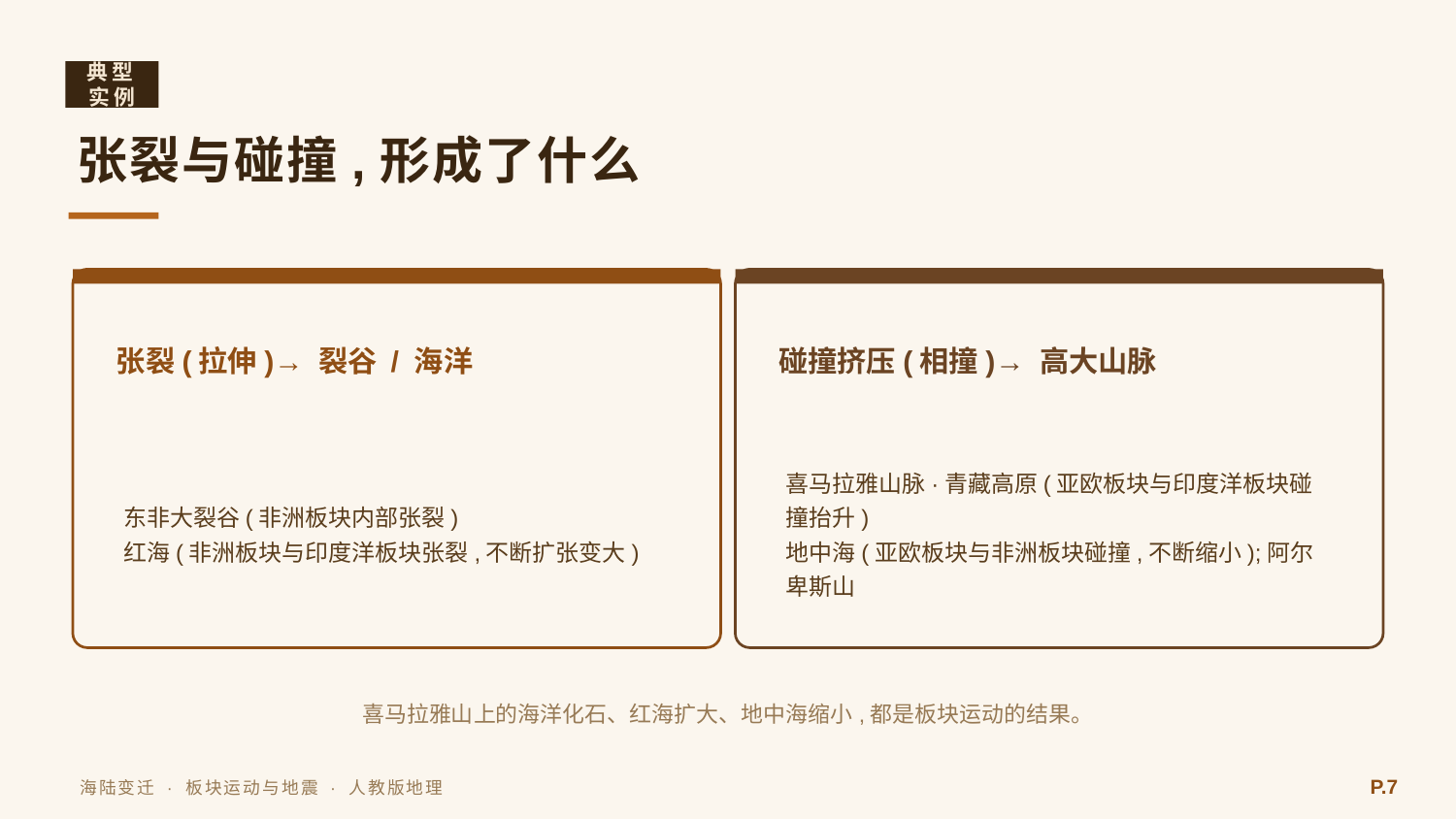

典型实例

张裂与碰撞,形成了什么

张裂(拉伸)→ 裂谷 / 海洋
碰撞挤压(相撞)→ 高大山脉
东非大裂谷(非洲板块内部张裂)
红海(非洲板块与印度洋板块张裂,不断扩张变大)
喜马拉雅山脉·青藏高原(亚欧板块与印度洋板块碰撞抬升)
地中海(亚欧板块与非洲板块碰撞,不断缩小);阿尔卑斯山
喜马拉雅山上的海洋化石、红海扩大、地中海缩小,都是板块运动的结果。
P.7
海陆变迁 · 板块运动与地震 · 人教版地理